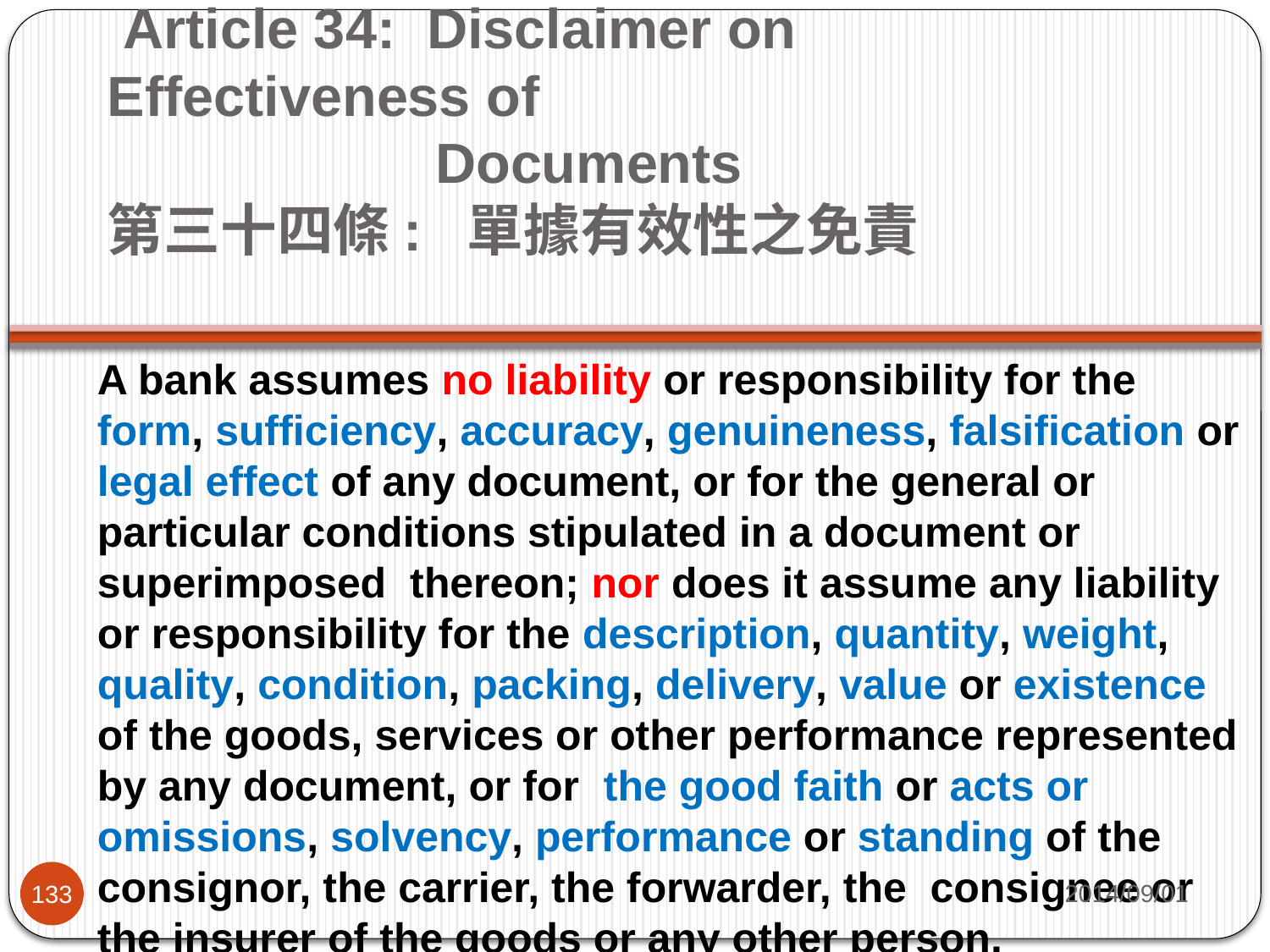

# Article 34:  Disclaimer on Effectiveness of Documents  第三十四條:  單據有效性之免責
A bank assumes no liability or responsibility for the form, sufficiency, accuracy, genuineness, falsification or legal effect of any document, or for the general or particular conditions stipulated in a document or superimposed  thereon; nor does it assume any liability or responsibility for the description, quantity, weight, quality, condition, packing, delivery, value or existence of the goods, services or other performance represented by any document, or for  the good faith or acts or omissions, solvency, performance or standing of the consignor, the carrier, the forwarder, the  consignee or the insurer of the goods or any other person.
2014/09/01
133